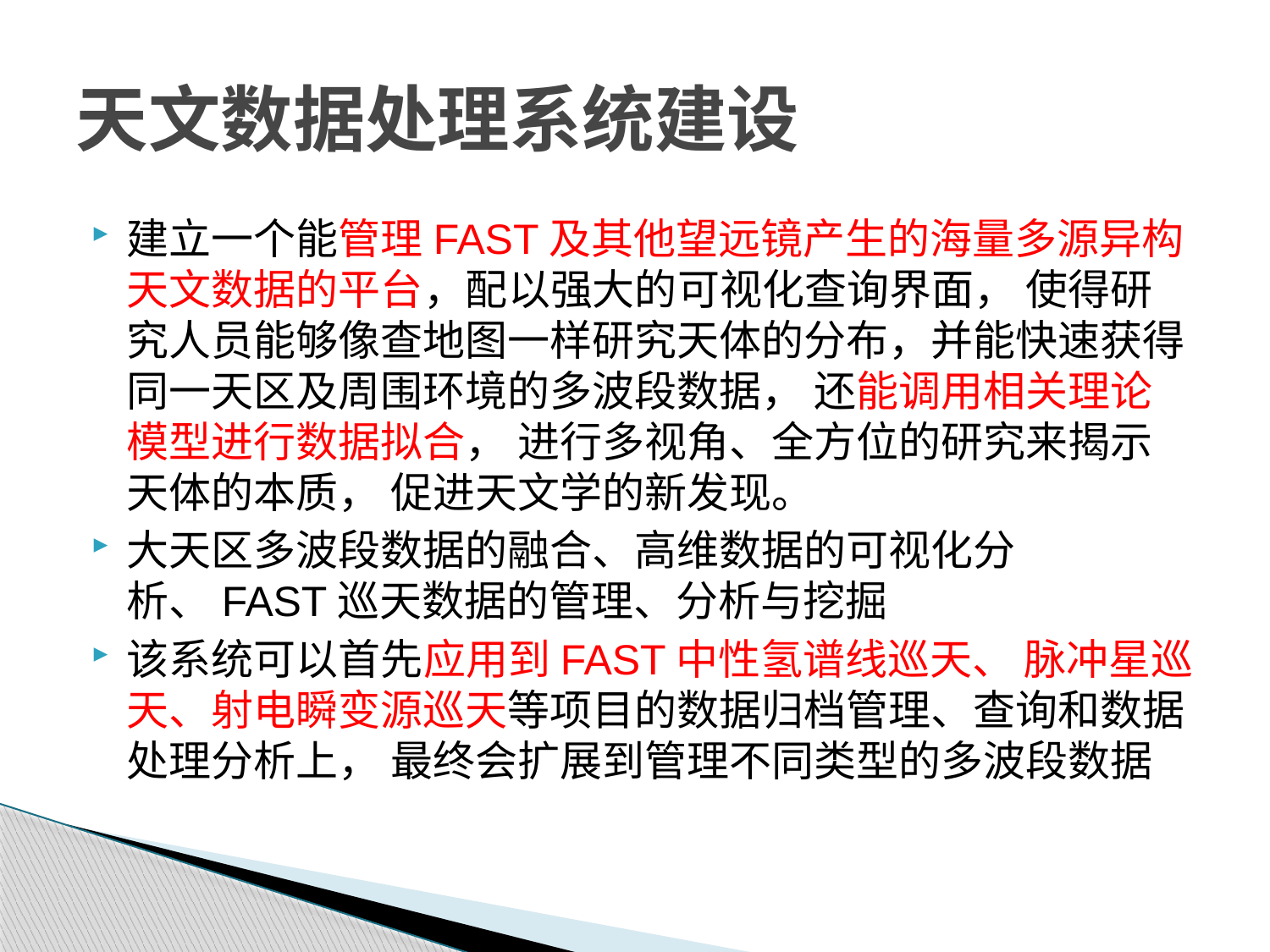

# 天文数据处理系统建设
建立一个能管理FAST及其他望远镜产生的海量多源异构天文数据的平台，配以强大的可视化查询界面， 使得研究人员能够像查地图一样研究天体的分布，并能快速获得同一天区及周围环境的多波段数据， 还能调用相关理论模型进行数据拟合， 进行多视角、全方位的研究来揭示天体的本质， 促进天文学的新发现。
大天区多波段数据的融合、高维数据的可视化分析、FAST巡天数据的管理、分析与挖掘
该系统可以首先应用到FAST中性氢谱线巡天、 脉冲星巡天、射电瞬变源巡天等项目的数据归档管理、查询和数据处理分析上， 最终会扩展到管理不同类型的多波段数据